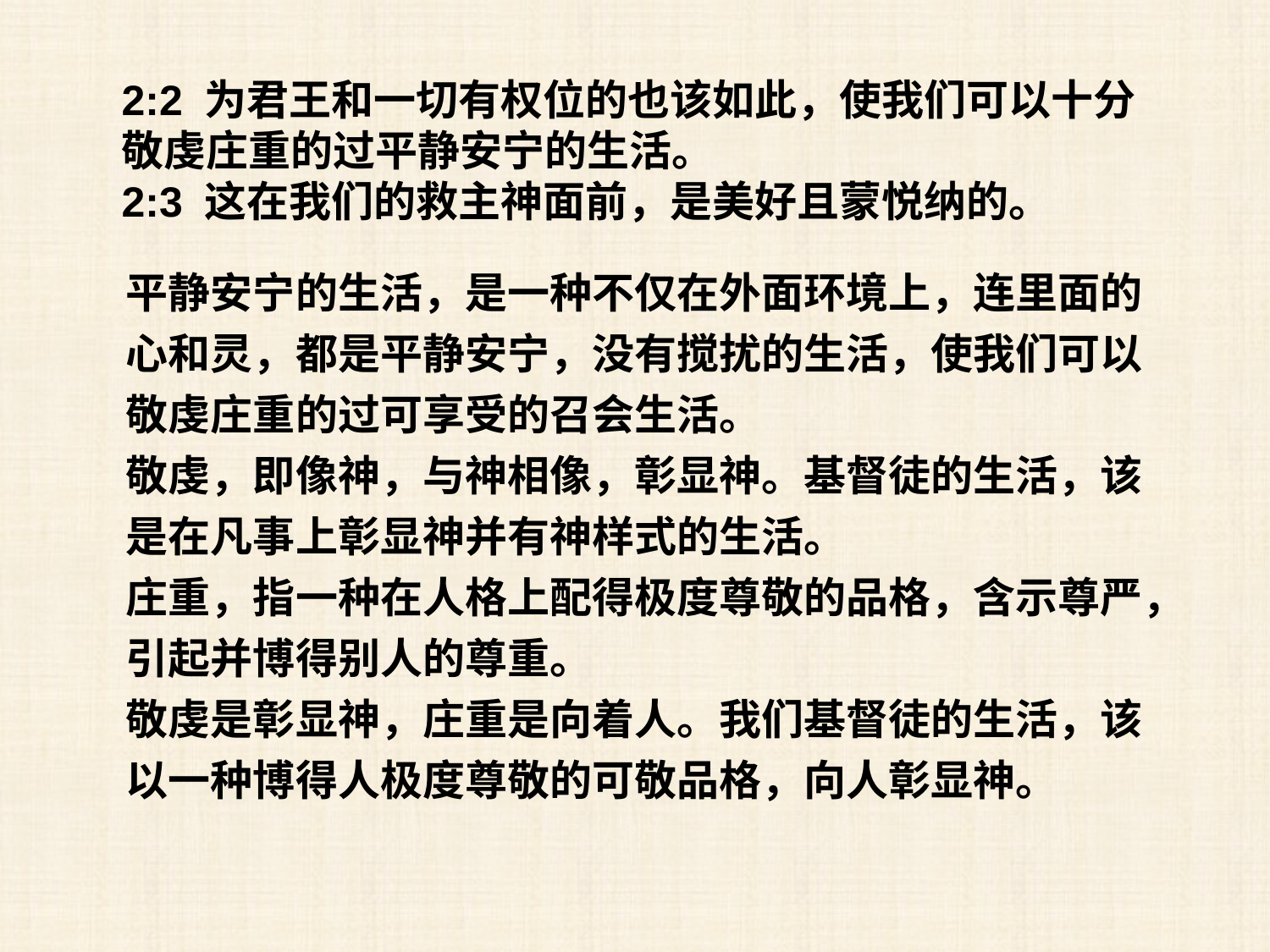

2:2 为君王和一切有权位的也该如此，使我们可以十分敬虔庄重的过平静安宁的生活。
2:3 这在我们的救主神面前，是美好且蒙悦纳的。
平静安宁的生活，是一种不仅在外面环境上，连里面的心和灵，都是平静安宁，没有搅扰的生活，使我们可以敬虔庄重的过可享受的召会生活。
敬虔，即像神，与神相像，彰显神。基督徒的生活，该是在凡事上彰显神并有神样式的生活。
庄重，指一种在人格上配得极度尊敬的品格，含示尊严，引起并博得别人的尊重。
敬虔是彰显神，庄重是向着人。我们基督徒的生活，该以一种博得人极度尊敬的可敬品格，向人彰显神。